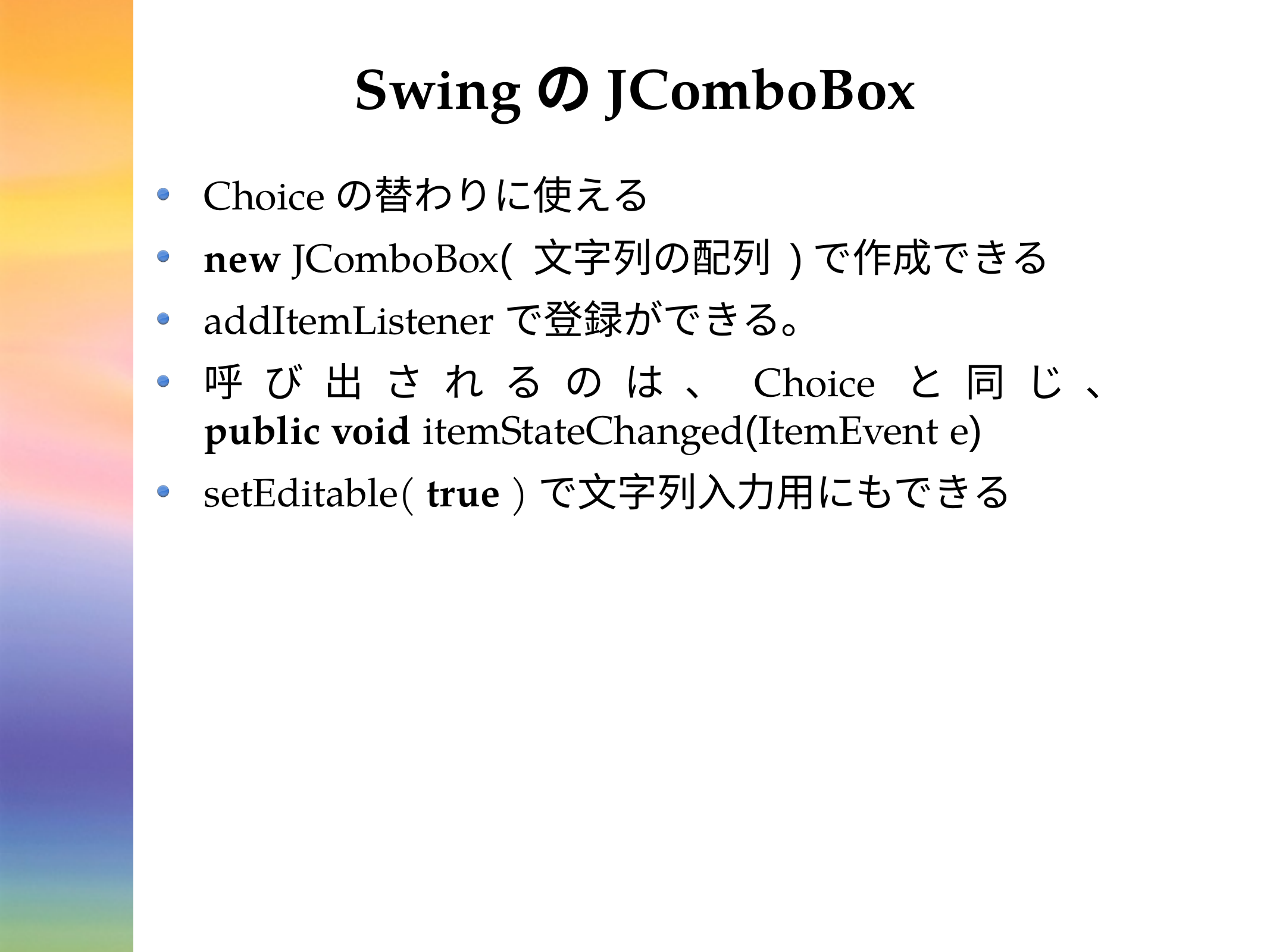

# SwingのJComboBox
Choiceの替わりに使える
new JComboBox( 文字列の配列 )で作成できる
addItemListenerで登録ができる。
呼び出されるのは、Choiceと同じ、
public void itemStateChanged(ItemEvent e)
setEditable( true )で文字列入力用にもできる